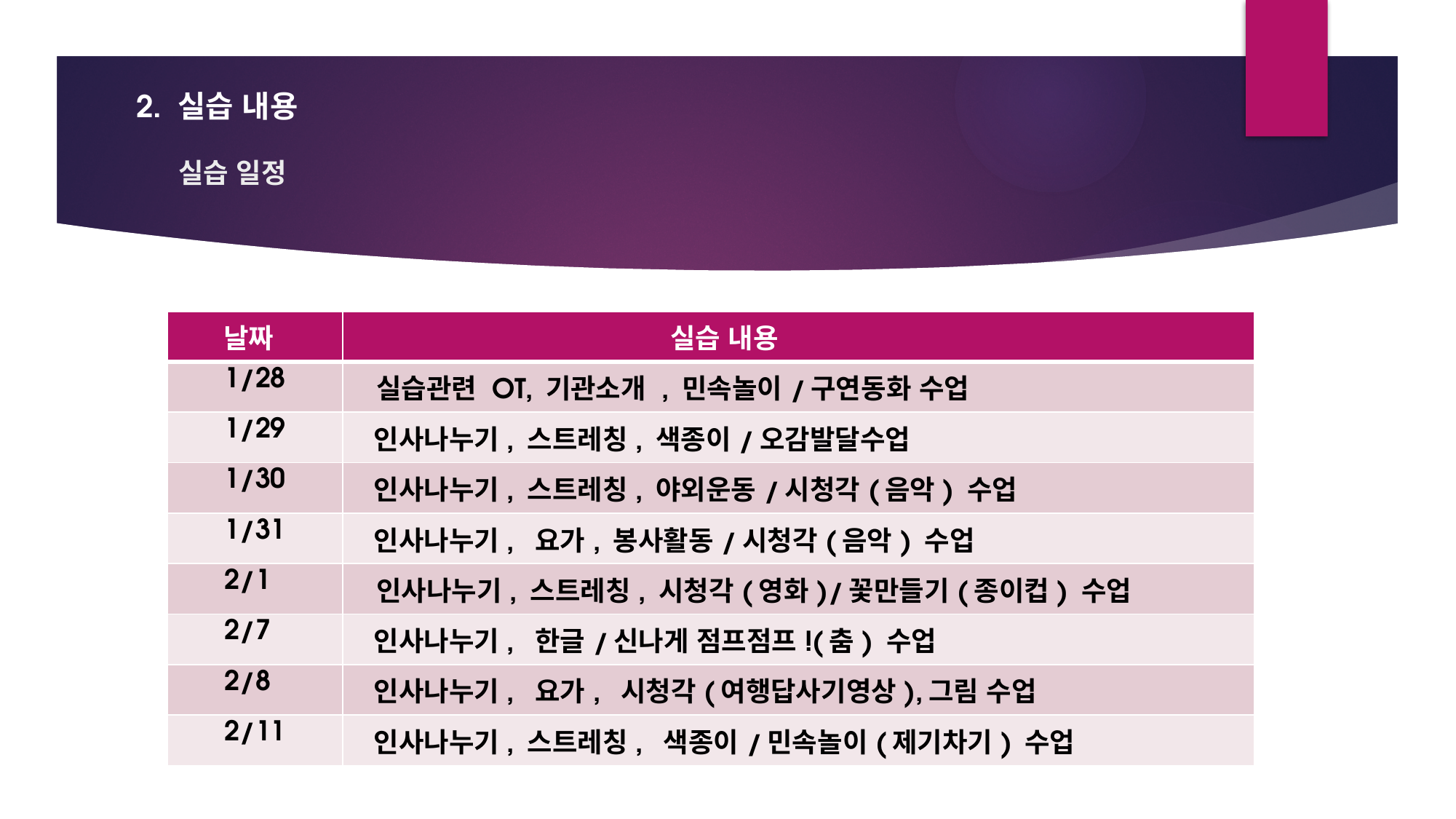

2. 실습 내용
# 실습 일정
| 날짜 | 실습 내용 |
| --- | --- |
| 1/28 | 실습관련 OT, 기관소개 , 민속놀이/구연동화 수업 |
| 1/29 | 인사나누기, 스트레칭, 색종이/오감발달수업 |
| 1/30 | 인사나누기, 스트레칭, 야외운동/시청각(음악) 수업 |
| 1/31 | 인사나누기, 요가, 봉사활동/시청각(음악) 수업 |
| 2/1 | 인사나누기, 스트레칭, 시청각(영화)/꽃만들기(종이컵) 수업 |
| 2/7 | 인사나누기, 한글/신나게 점프점프!(춤) 수업 |
| 2/8 | 인사나누기, 요가, 시청각(여행답사기영상),그림 수업 |
| 2/11 | 인사나누기, 스트레칭, 색종이/민속놀이(제기차기) 수업 |